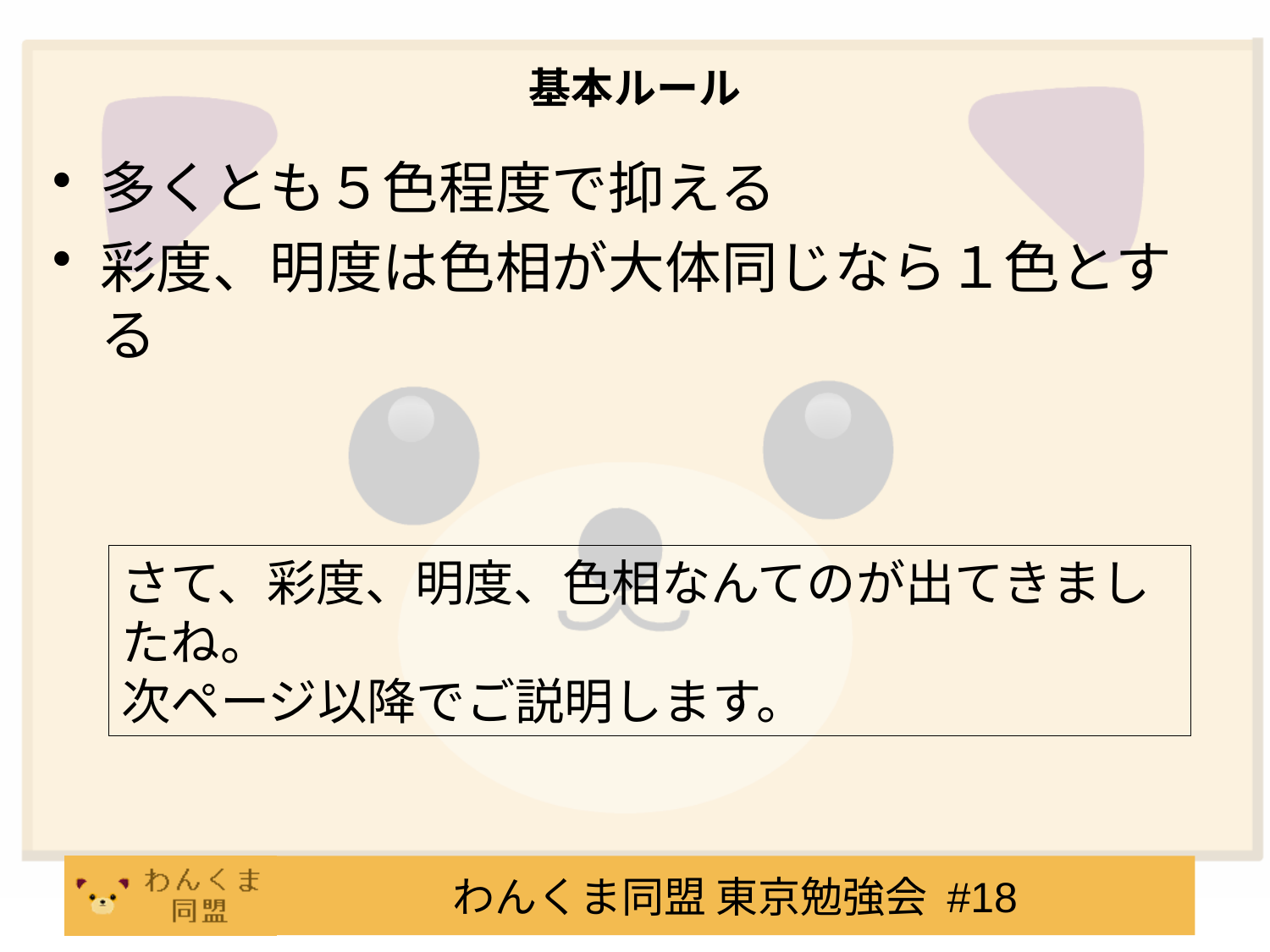

# 基本ルール
多くとも５色程度で抑える
彩度、明度は色相が大体同じなら１色とする
さて、彩度、明度、色相なんてのが出てきましたね。
次ページ以降でご説明します。